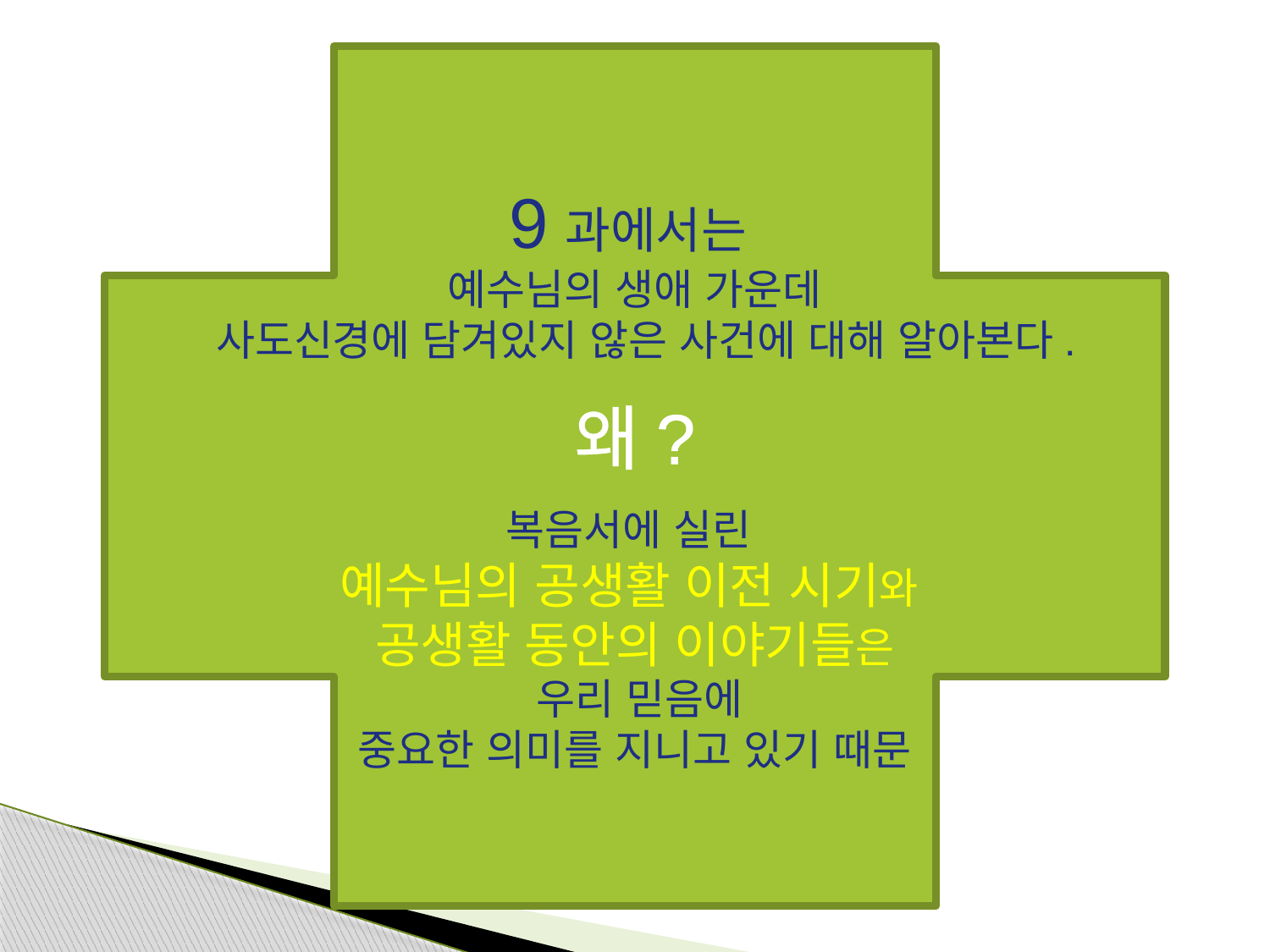

9과에서는
예수님의 생애 가운데
 사도신경에 담겨있지 않은 사건에 대해 알아본다.

왜?

복음서에 실린
예수님의 공생활 이전 시기와
공생활 동안의 이야기들은
 우리 믿음에
중요한 의미를 지니고 있기 때문